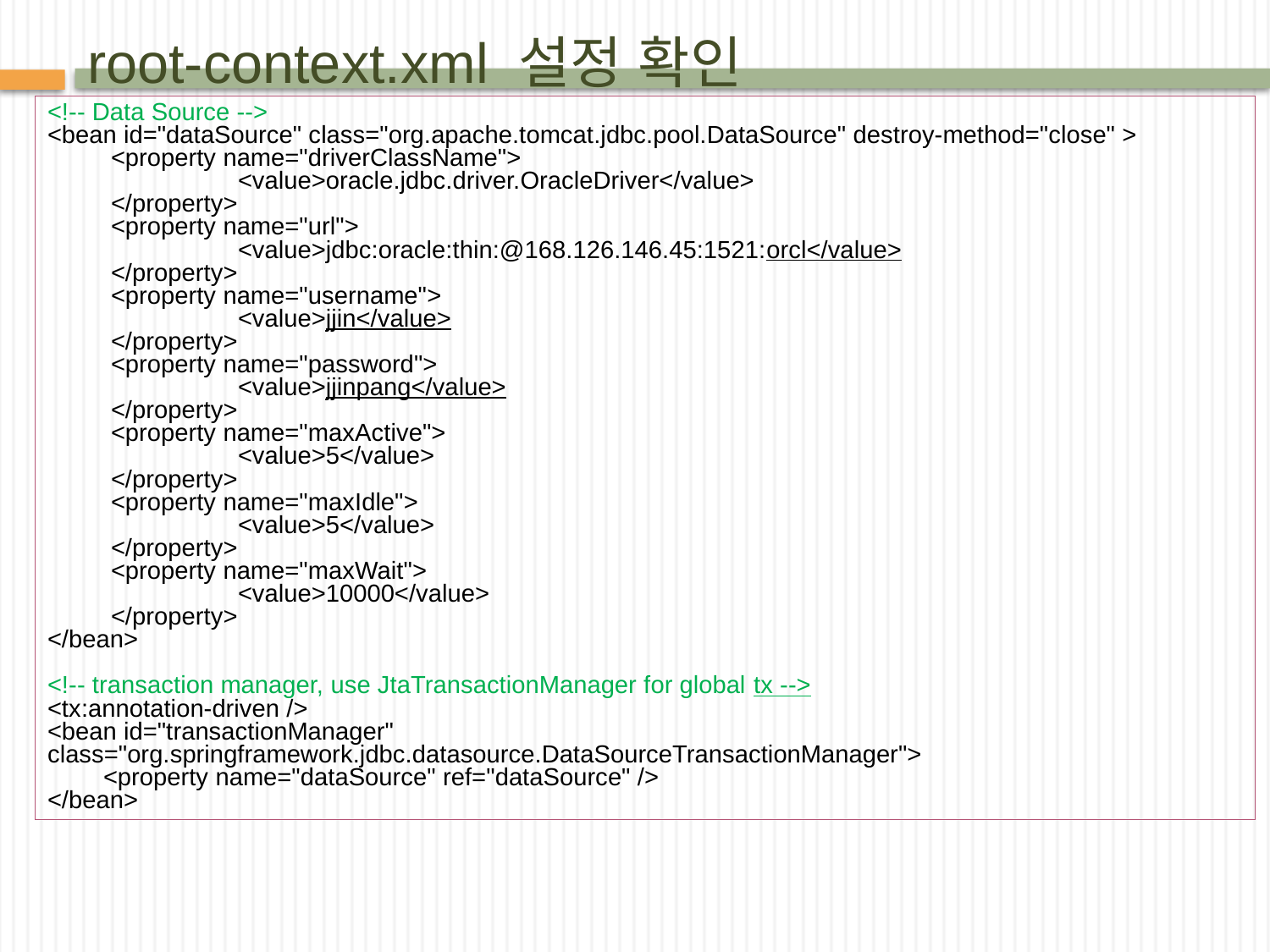

# root-context.xml 설정 확인
<!-- Data Source -->
<bean id="dataSource" class="org.apache.tomcat.jdbc.pool.DataSource" destroy-method="close" >
<property name="driverClassName">
	<value>oracle.jdbc.driver.OracleDriver</value>
</property>
<property name="url">
	<value>jdbc:oracle:thin:@168.126.146.45:1521:orcl</value>
</property>
<property name="username">
	<value>jjin</value>
</property>
<property name="password">
	<value>jjinpang</value>
</property>
<property name="maxActive">
	<value>5</value>
</property>
<property name="maxIdle">
	<value>5</value>
</property>
<property name="maxWait">
	<value>10000</value>
</property>
</bean>

<!-- transaction manager, use JtaTransactionManager for global tx -->
<tx:annotation-driven />
<bean id="transactionManager" class="org.springframework.jdbc.datasource.DataSourceTransactionManager">
        <property name="dataSource" ref="dataSource" />
</bean>